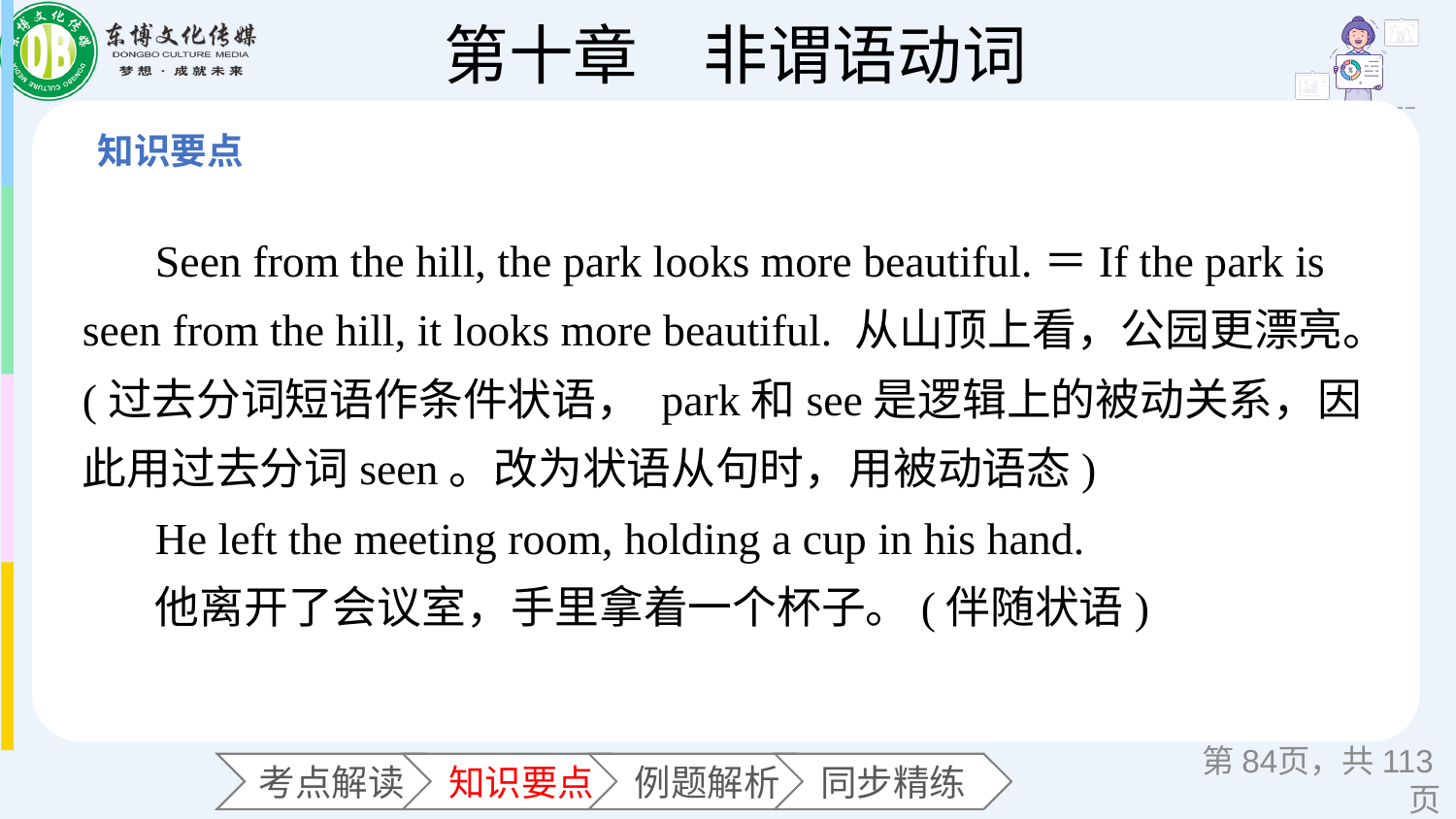

Seen from the hill, the park looks more beautiful.＝If the park is seen from the hill, it looks more beautiful. 从山顶上看，公园更漂亮。(过去分词短语作条件状语， park和see是逻辑上的被动关系，因此用过去分词seen。改为状语从句时，用被动语态)
He left the meeting room, holding a cup in his hand.
他离开了会议室，手里拿着一个杯子。(伴随状语)
第84页，共113页